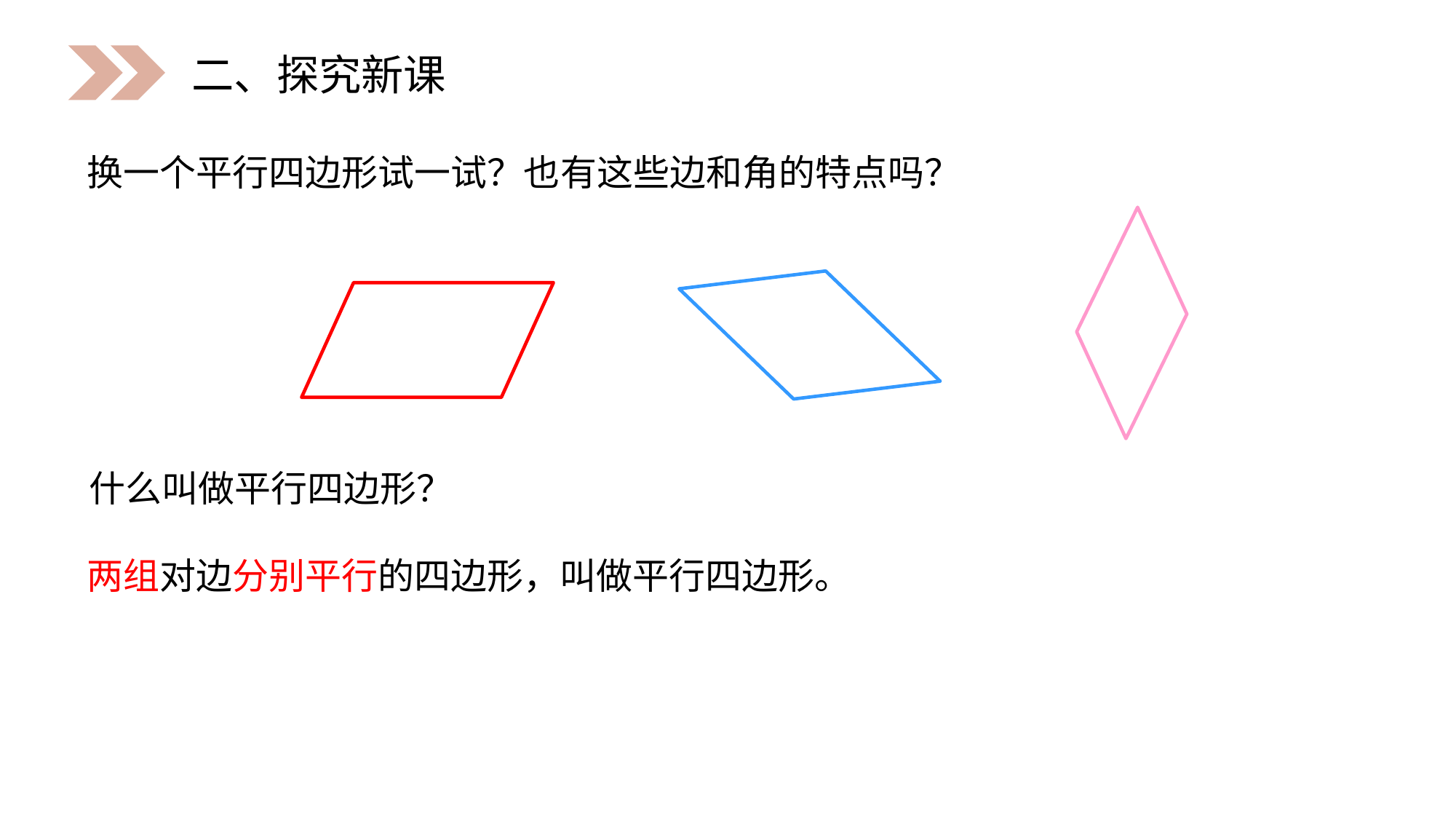

二、探究新课
    换一个平行四边形试一试？也有这些边和角的特点吗？

什么叫做平行四边形？
两组对边分别平行的四边形，叫做平行四边形。